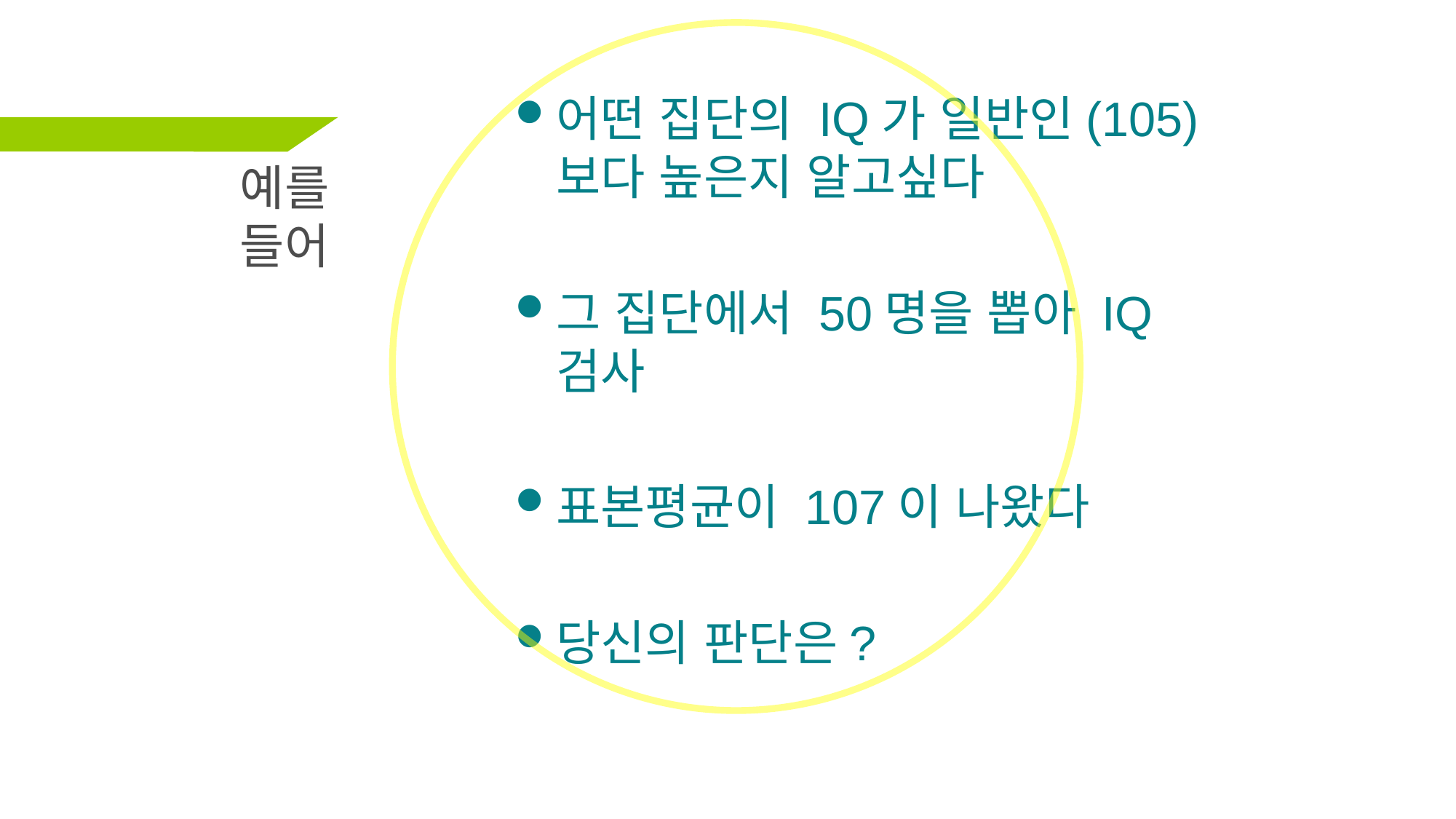

# 예를 들어
어떤 집단의 IQ가 일반인(105)보다 높은지 알고싶다

그 집단에서 50명을 뽑아 IQ 검사

표본평균이 107이 나왔다

당신의 판단은?